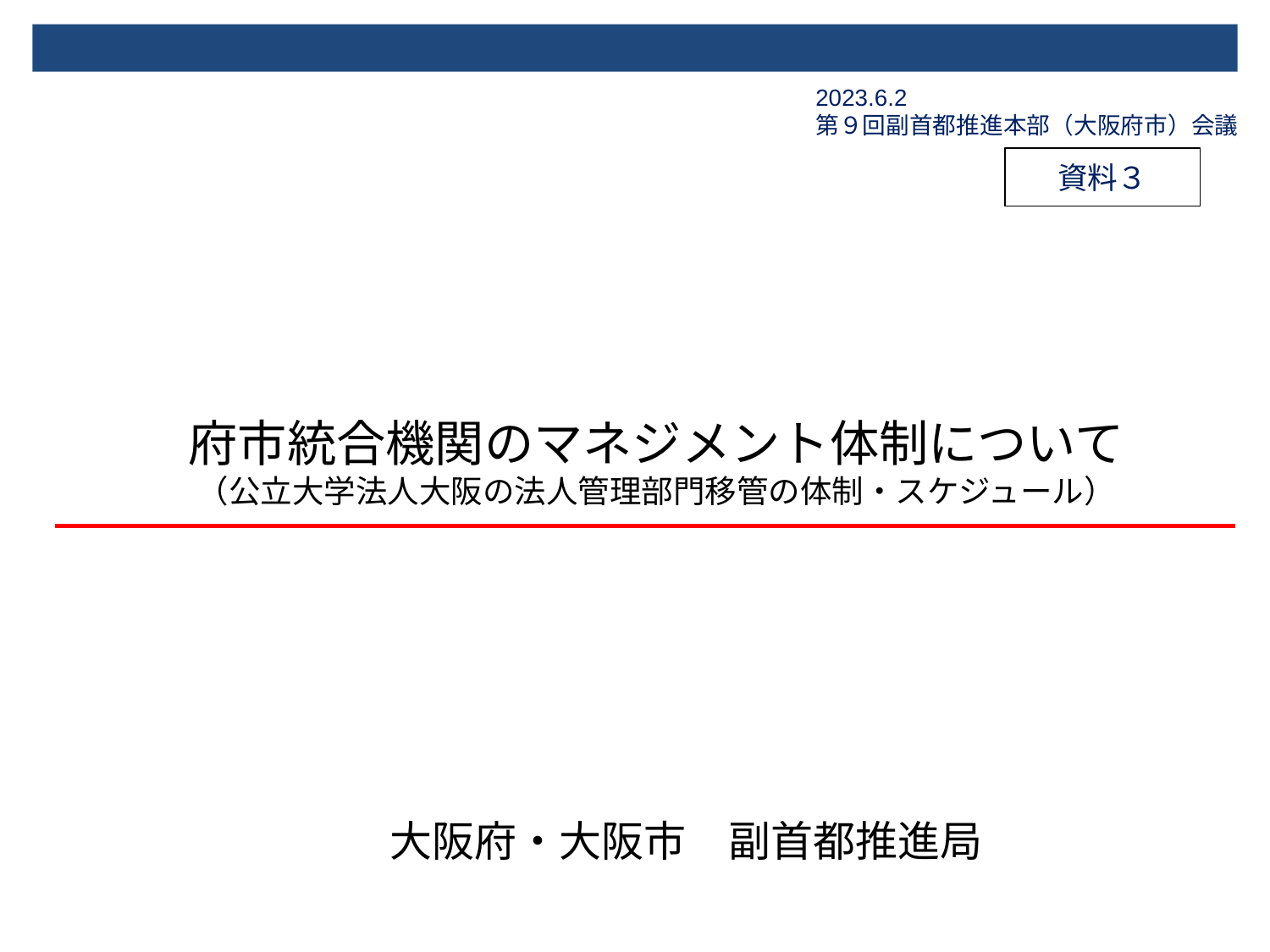

2023.6.2
第９回副首都推進本部（大阪府市）会議
資料３
府市統合機関のマネジメント体制について
（公立大学法人大阪の法人管理部門移管の体制・スケジュール）
大阪府・大阪市　副首都推進局